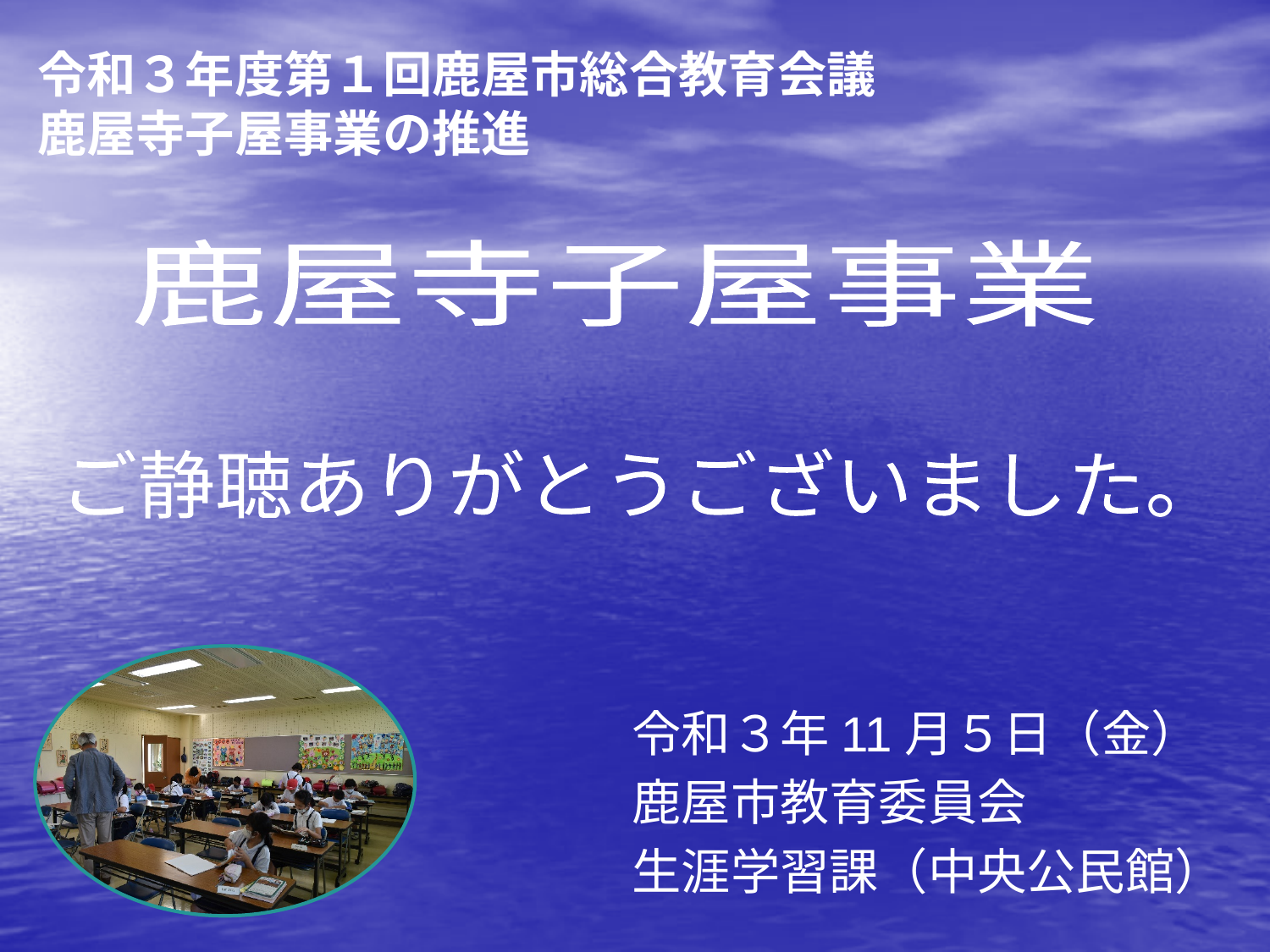

# 令和３年度第１回鹿屋市総合教育会議 鹿屋寺子屋事業の推進
　鹿屋寺子屋事業
　ご静聴ありがとうございました。

令和３年11月５日（金）
鹿屋市教育委員会
生涯学習課（中央公民館）